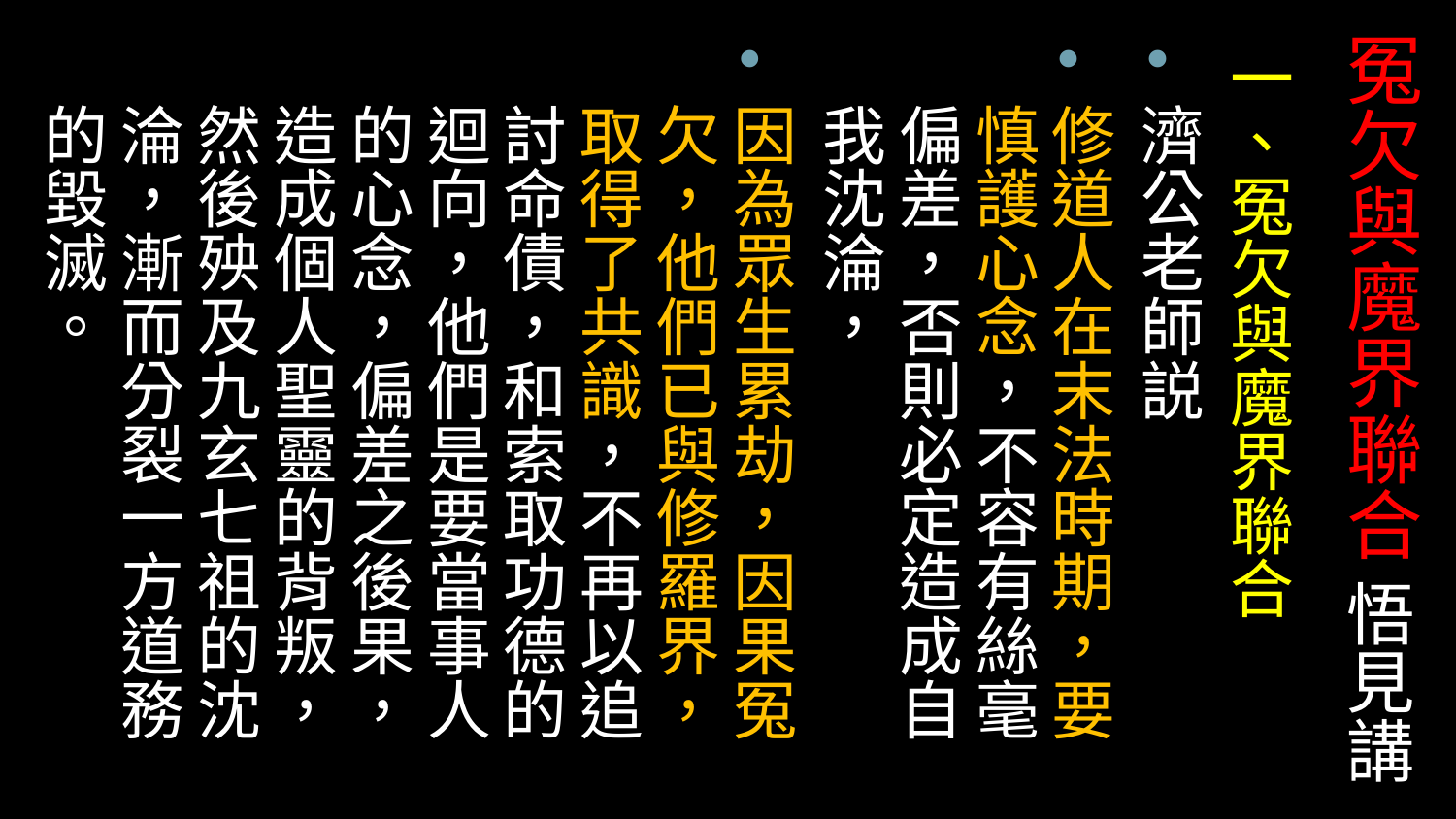

# 冤欠與魔界聯合 悟見講
一、冤欠與魔界聯合
濟公老師説
修道人在末法時期，要慎護心念，不容有絲毫偏差，否則必定造成自我沈淪，
因為眾生累劫，因果冤欠，他們已與修羅界，取得了共識，不再以追討命債，和索取功德的迴向，他們是要當事人的心念，偏差之後果，造成個人聖靈的背叛，然後殃及九玄七祖的沈淪，漸而分裂一方道務的毀滅。